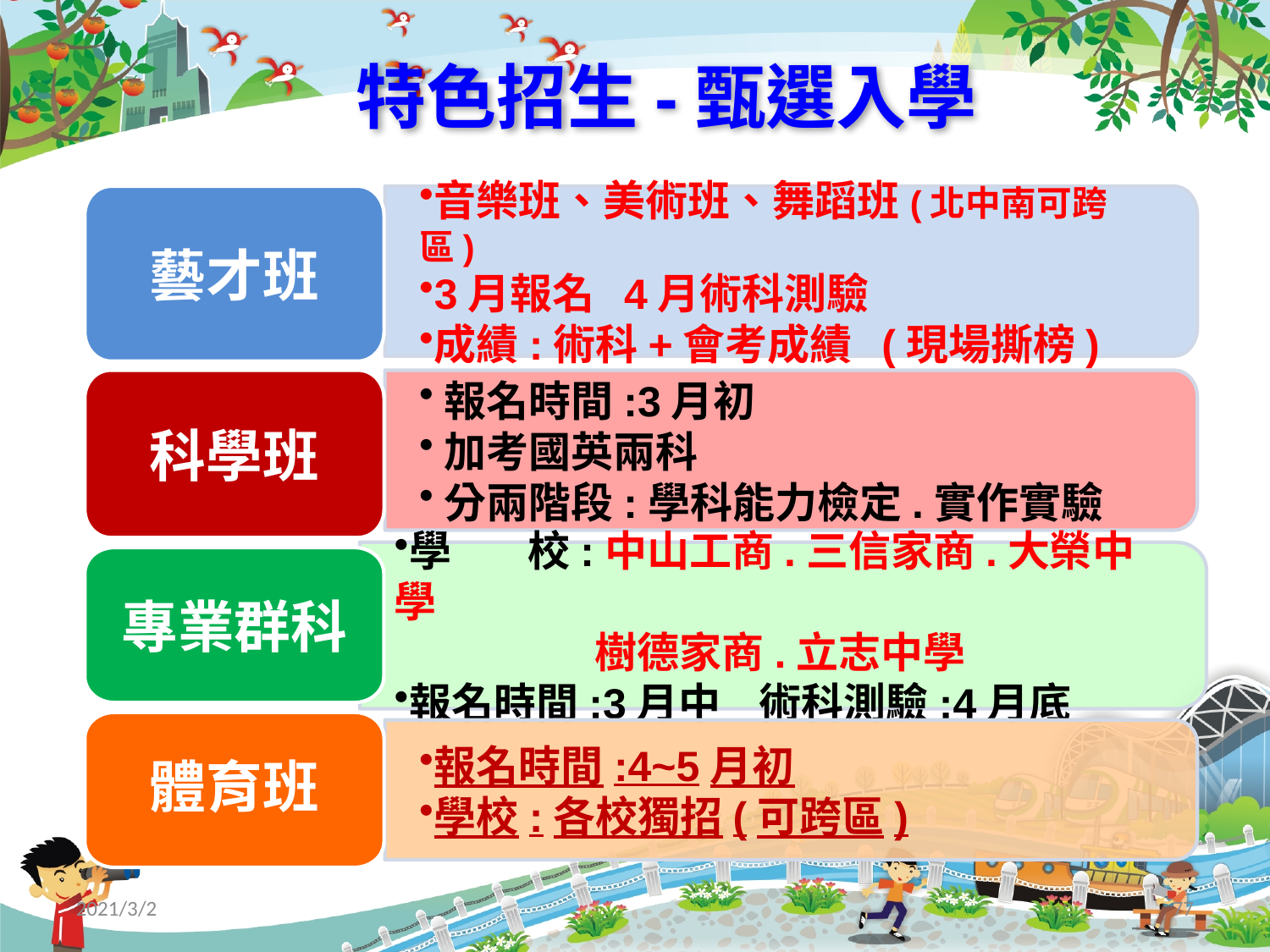

特色招生-甄選入學
藝才班

音樂班、美術班、舞蹈班(北中南可跨區)
3月報名  4月術科測驗
成績:術科+會考成績  (現場撕榜)

科學班
報名時間:3月初
加考國英兩科
分兩階段:學科能力檢定.實作實驗
學        校:中山工商.三信家商.大榮中學
                    樹德家商.立志中學
報名時間:3月中    術科測驗:4月底
專業群科
體育班
報名時間:4~5月初
學校:各校獨招(可跨區)
2021/3/2
77